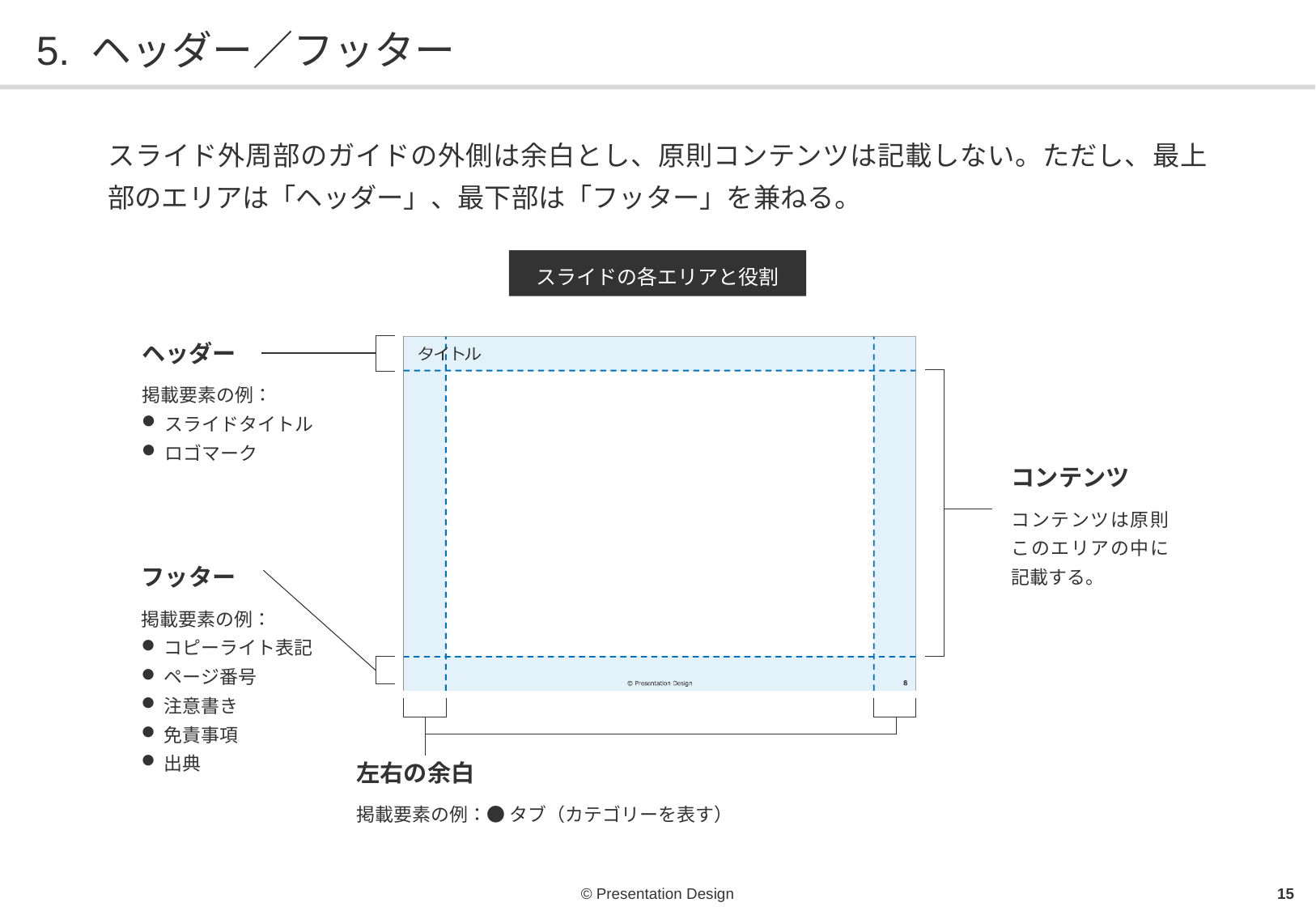

# 5. ヘッダー／フッター
スライド外周部のガイドの外側は余白とし、原則コンテンツは記載しない。ただし、最上部のエリアは「ヘッダー」、最下部は「フッター」を兼ねる。
スライドの各エリアと役割
ヘッダー
掲載要素の例：
スライドタイトル
ロゴマーク
|  |
| --- |

|  |
| --- |
コンテンツ
コンテンツは原則このエリアの中に記載する。
フッター
掲載要素の例：
コピーライト表記
ページ番号
注意書き
免責事項
出典
|  |
| --- |
|  |
| --- |
|  |
| --- |
左右の余白
掲載要素の例：● タブ（カテゴリーを表す）
© Presentation Design
15